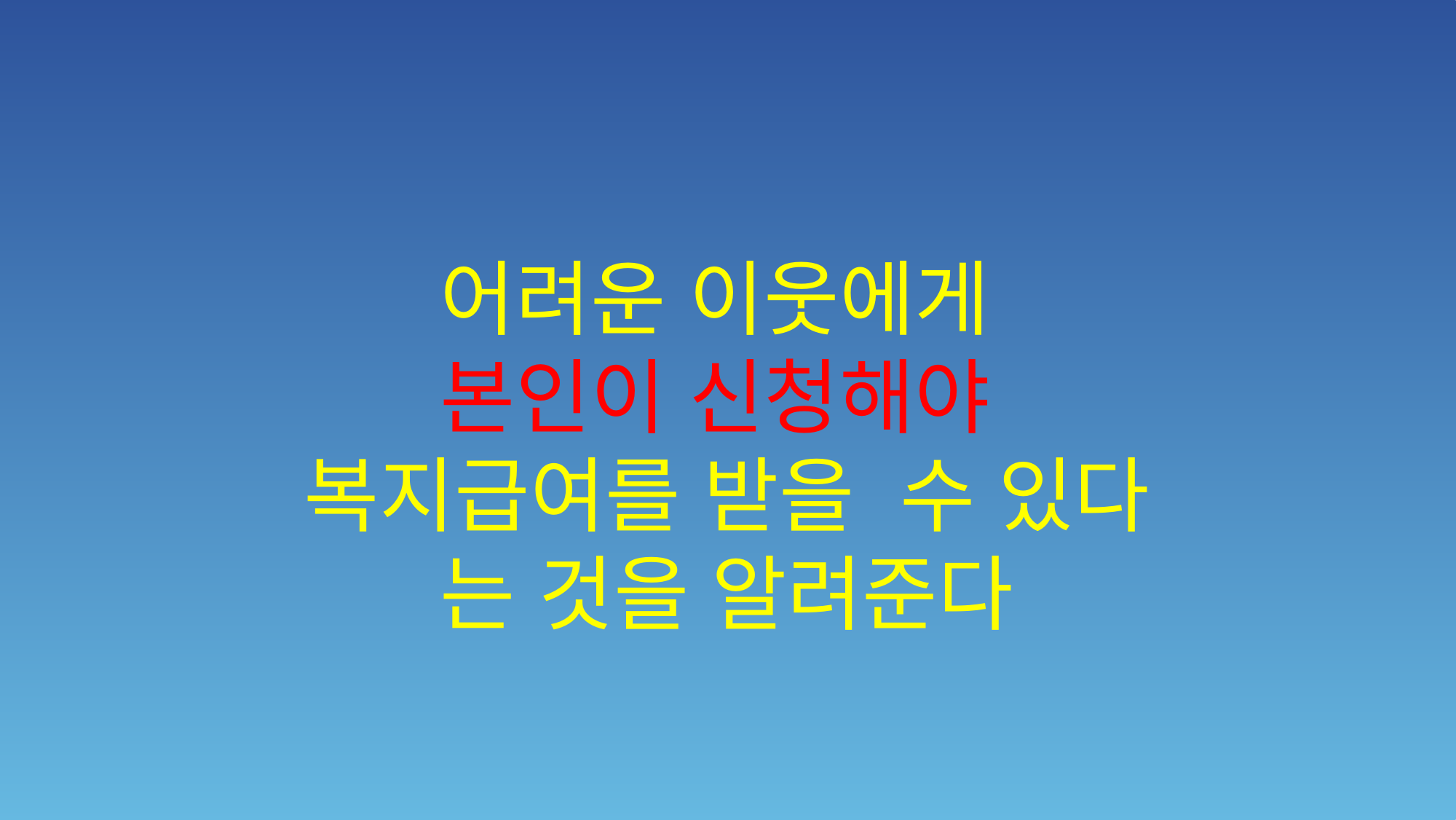

어려운 이웃에게
본인이 신청해야
복지급여를 받을  수 있다
는 것을 알려준다